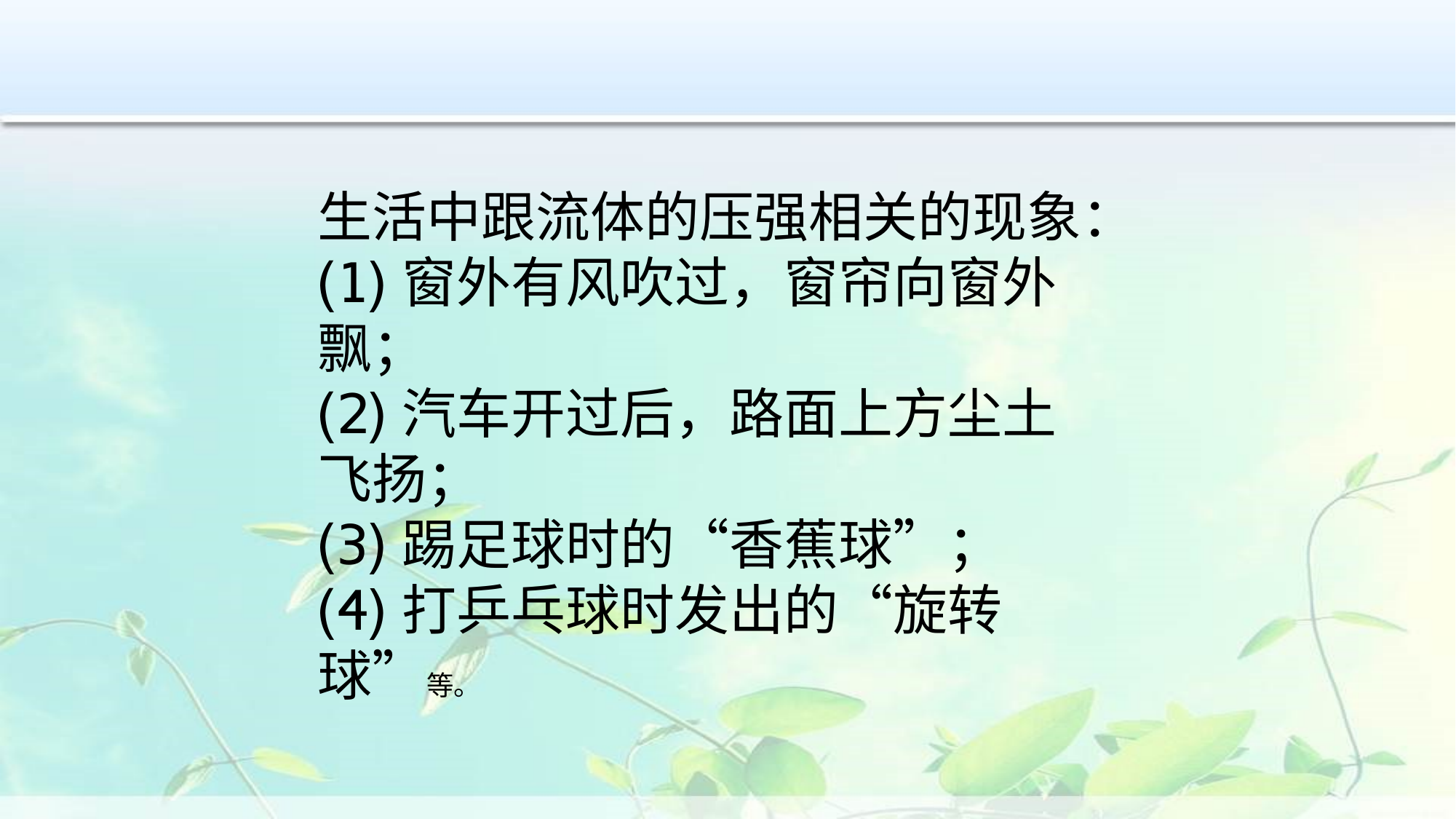

生活中跟流体的压强相关的现象：
(1)窗外有风吹过，窗帘向窗外飘；
(2)汽车开过后，路面上方尘土飞扬；
(3)踢足球时的“香蕉球”；
(4)打乒乓球时发出的“旋转球”等。